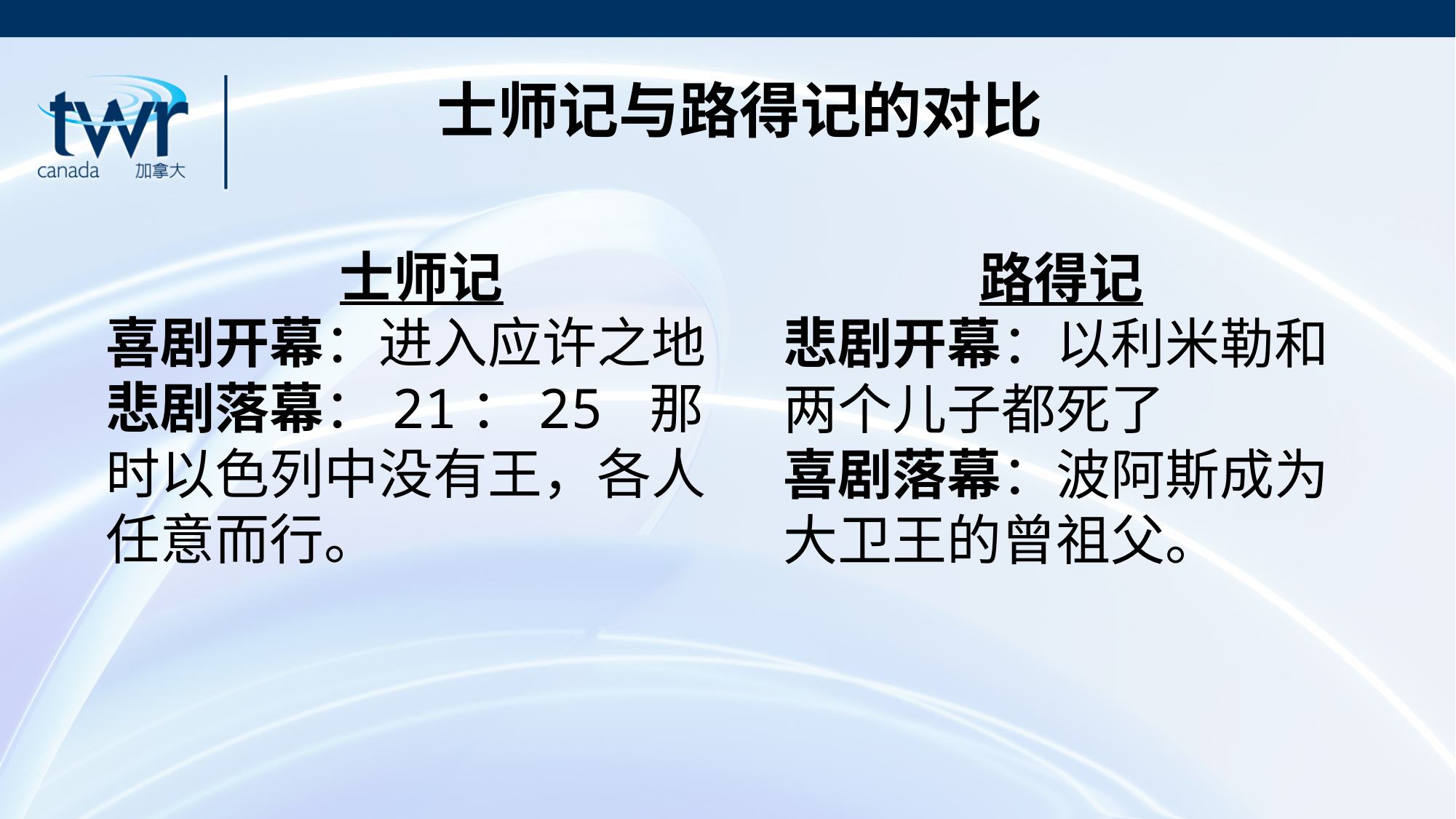

士师记与路得记的对比
士师记
喜剧开幕：进入应许之地
悲剧落幕：21：25 那时以色列中没有王，各人任意而行。

路得记
悲剧开幕：以利米勒和两个儿子都死了
喜剧落幕：波阿斯成为大卫王的曾祖父。